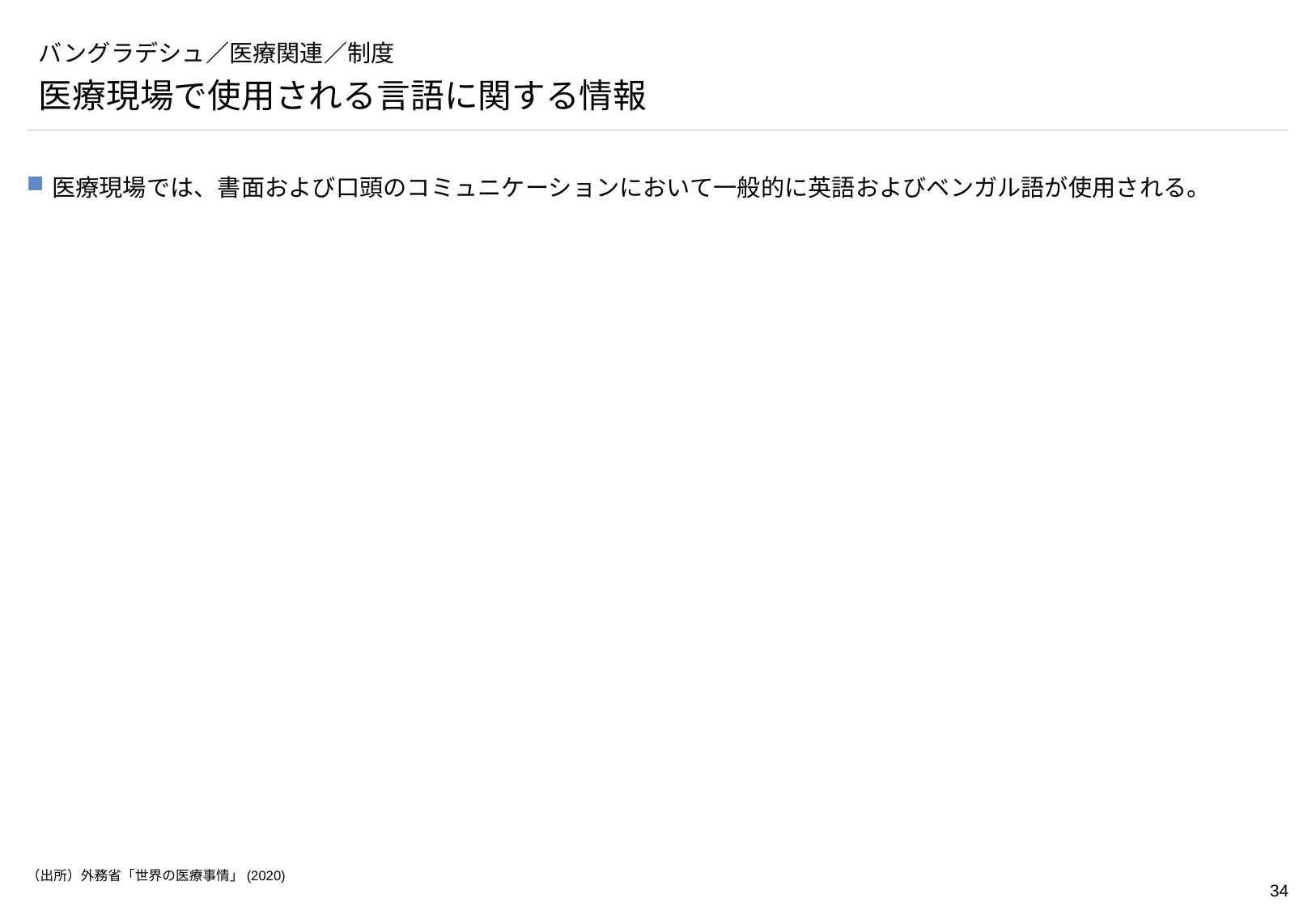

# バングラデシュ／医療関連／制度
医療現場で使用される言語に関する情報

医療現場では、書面および口頭のコミュニケーションにおいて一般的に英語およびベンガル語が使用される。
（出所）外務省「世界の医療事情」(2020)